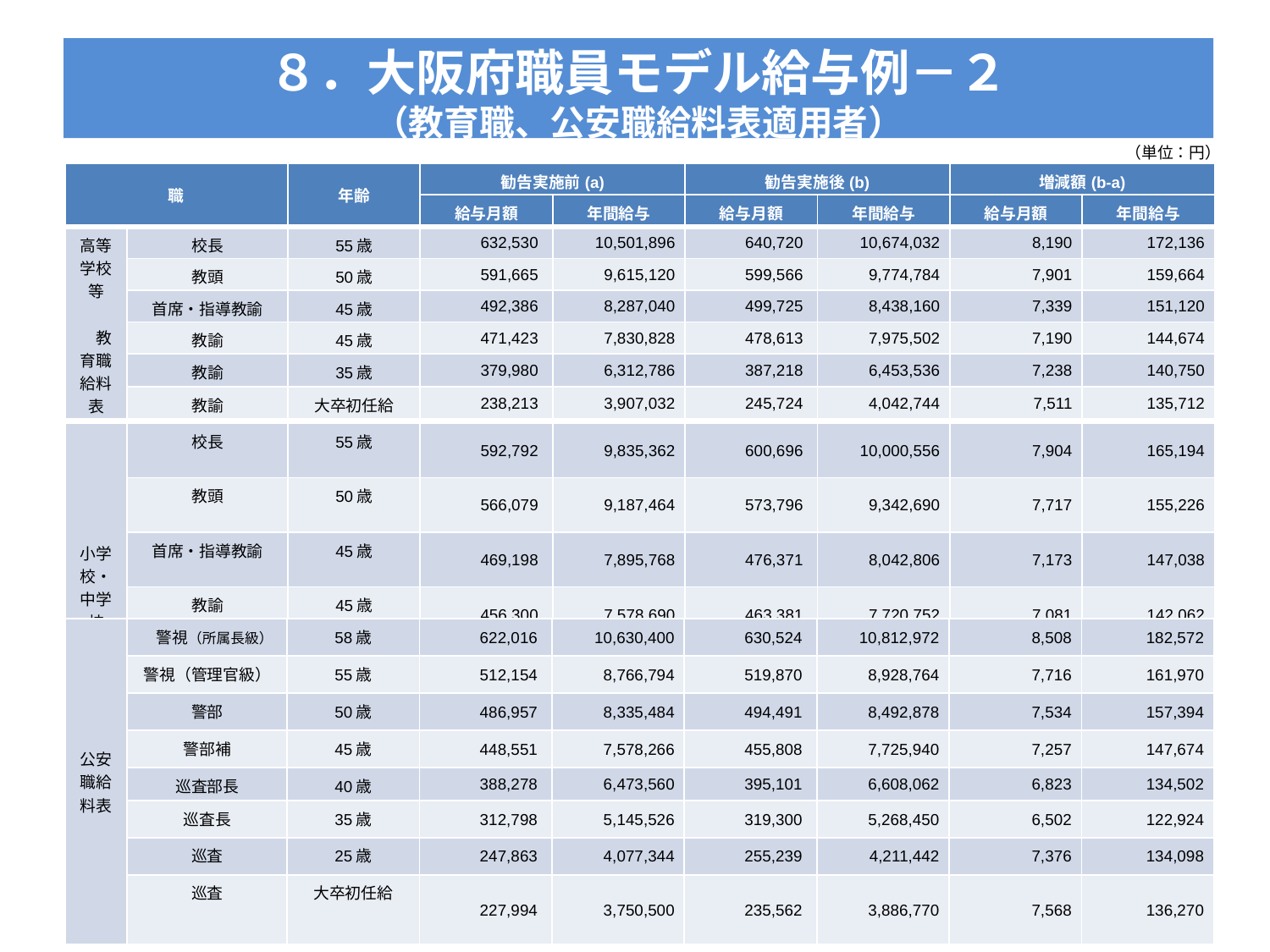

# ８．大阪府職員モデル給与例－２ （教育職、公安職給料表適用者）
（単位：円）
| 職 |  | 年齢 | 勧告実施前(a) |  | 勧告実施後(b) |  | 増減額(b-a) |  |
| --- | --- | --- | --- | --- | --- | --- | --- | --- |
|  |  |  | 給与月額 | 年間給与 | 給与月額 | 年間給与 | 給与月額 | 年間給与 |
| 高等学校等 　　　教育職給料表 | 校長 | 55歳 | 632,530 | 10,501,896 | 640,720 | 10,674,032 | 8,190 | 172,136 |
|  | 教頭 | 50歳 | 591,665 | 9,615,120 | 599,566 | 9,774,784 | 7,901 | 159,664 |
|  | 首席・指導教諭 | 45歳 | 492,386 | 8,287,040 | 499,725 | 8,438,160 | 7,339 | 151,120 |
|  | 教諭 | 45歳 | 471,423 | 7,830,828 | 478,613 | 7,975,502 | 7,190 | 144,674 |
|  | 教諭 | 35歳 | 379,980 | 6,312,786 | 387,218 | 6,453,536 | 7,238 | 140,750 |
|  | 教諭 | 大卒初任給 | 238,213 | 3,907,032 | 245,724 | 4,042,744 | 7,511 | 135,712 |
| 小学校・中学校 教育職給料表 | 校長 | 55歳 | 592,792 | 9,835,362 | 600,696 | 10,000,556 | 7,904 | 165,194 |
| --- | --- | --- | --- | --- | --- | --- | --- | --- |
|  | 教頭 | 50歳 | 566,079 | 9,187,464 | 573,796 | 9,342,690 | 7,717 | 155,226 |
|  | 首席・指導教諭 | 45歳 | 469,198 | 7,895,768 | 476,371 | 8,042,806 | 7,173 | 147,038 |
|  | 教諭 | 45歳 | 456,300 | 7,578,690 | 463,381 | 7,720,752 | 7,081 | 142,062 |
|  | 教諭 | 35歳 | 388,160 | 6,448,700 | 395,457 | 6,590,860 | 7,297 | 142,160 |
|  | 教諭 | 大卒初任給 | 238,213 | 3,907,032 | 245,724 | 4,042,744 | 7,511 | 135,712 |
| 公安職給料表 | 警視（所属長級） | 58歳 | 622,016 | 10,630,400 | 630,524 | 10,812,972 | 8,508 | 182,572 |
| --- | --- | --- | --- | --- | --- | --- | --- | --- |
|  | 警視（管理官級） | 55歳 | 512,154 | 8,766,794 | 519,870 | 8,928,764 | 7,716 | 161,970 |
|  | 警部 | 50歳 | 486,957 | 8,335,484 | 494,491 | 8,492,878 | 7,534 | 157,394 |
|  | 警部補 | 45歳 | 448,551 | 7,578,266 | 455,808 | 7,725,940 | 7,257 | 147,674 |
|  | 巡査部長 | 40歳 | 388,278 | 6,473,560 | 395,101 | 6,608,062 | 6,823 | 134,502 |
|  | 巡査長 | 35歳 | 312,798 | 5,145,526 | 319,300 | 5,268,450 | 6,502 | 122,924 |
|  | 巡査 | 25歳 | 247,863 | 4,077,344 | 255,239 | 4,211,442 | 7,376 | 134,098 |
|  | 巡査 | 大卒初任給 | 227,994 | 3,750,500 | 235,562 | 3,886,770 | 7,568 | 136,270 |
11